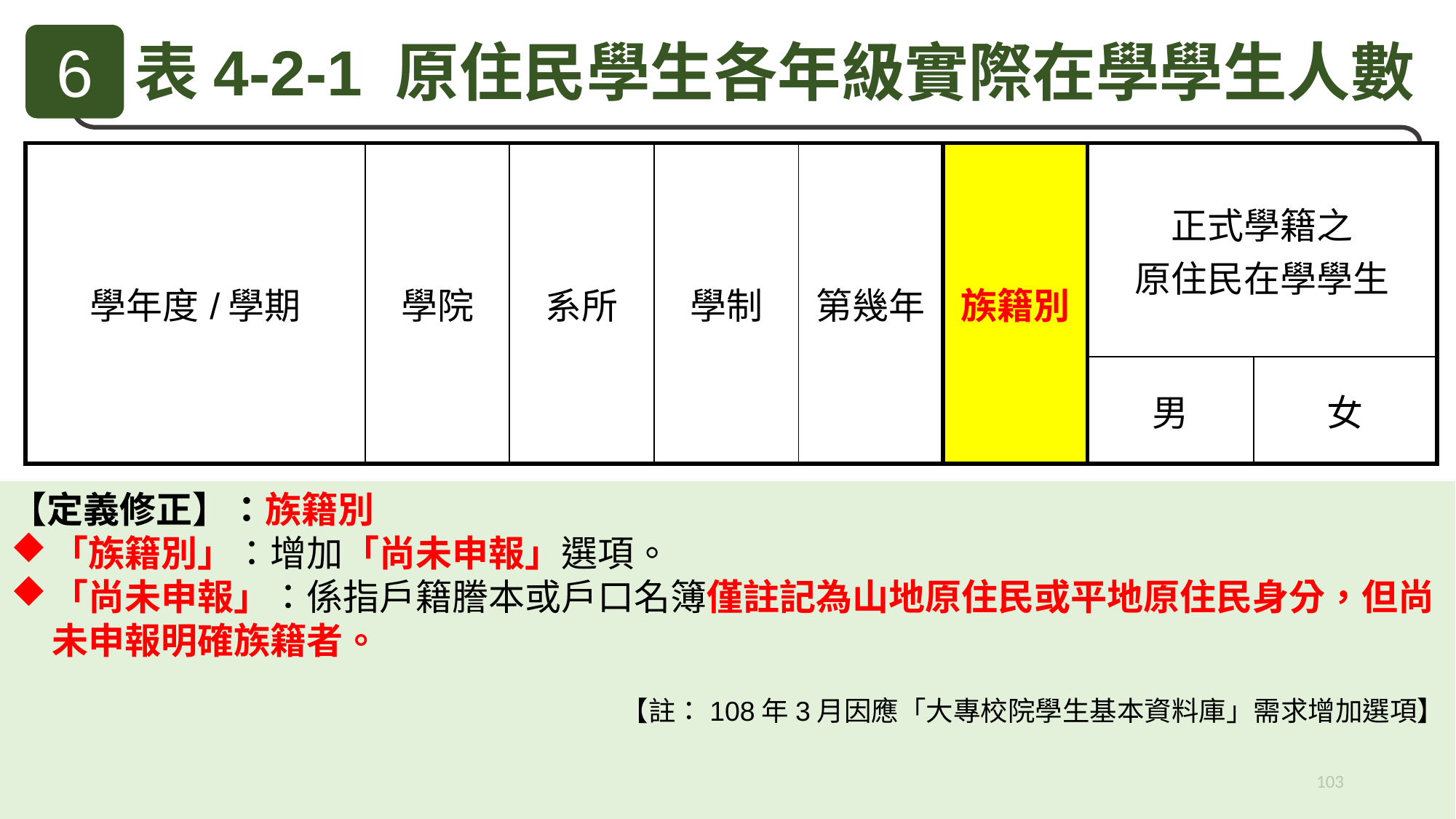

6

表4-2-1 原住民學生各年級實際在學學生人數

| 學年度/學期 | 學院 | 系所 | 學制 | 第幾年 | 族籍別 | 正式學籍之 原住民在學學生 |  |
| --- | --- | --- | --- | --- | --- | --- | --- |
|  |  |  |  |  |  | 男 | 女 |
【定義修正】：族籍別
「族籍別」：增加「尚未申報」選項。
「尚未申報」：係指戶籍謄本或戶口名簿僅註記為山地原住民或平地原住民身分，但尚未申報明確族籍者。

【註：108年3月因應「大專校院學生基本資料庫」需求增加選項】

103